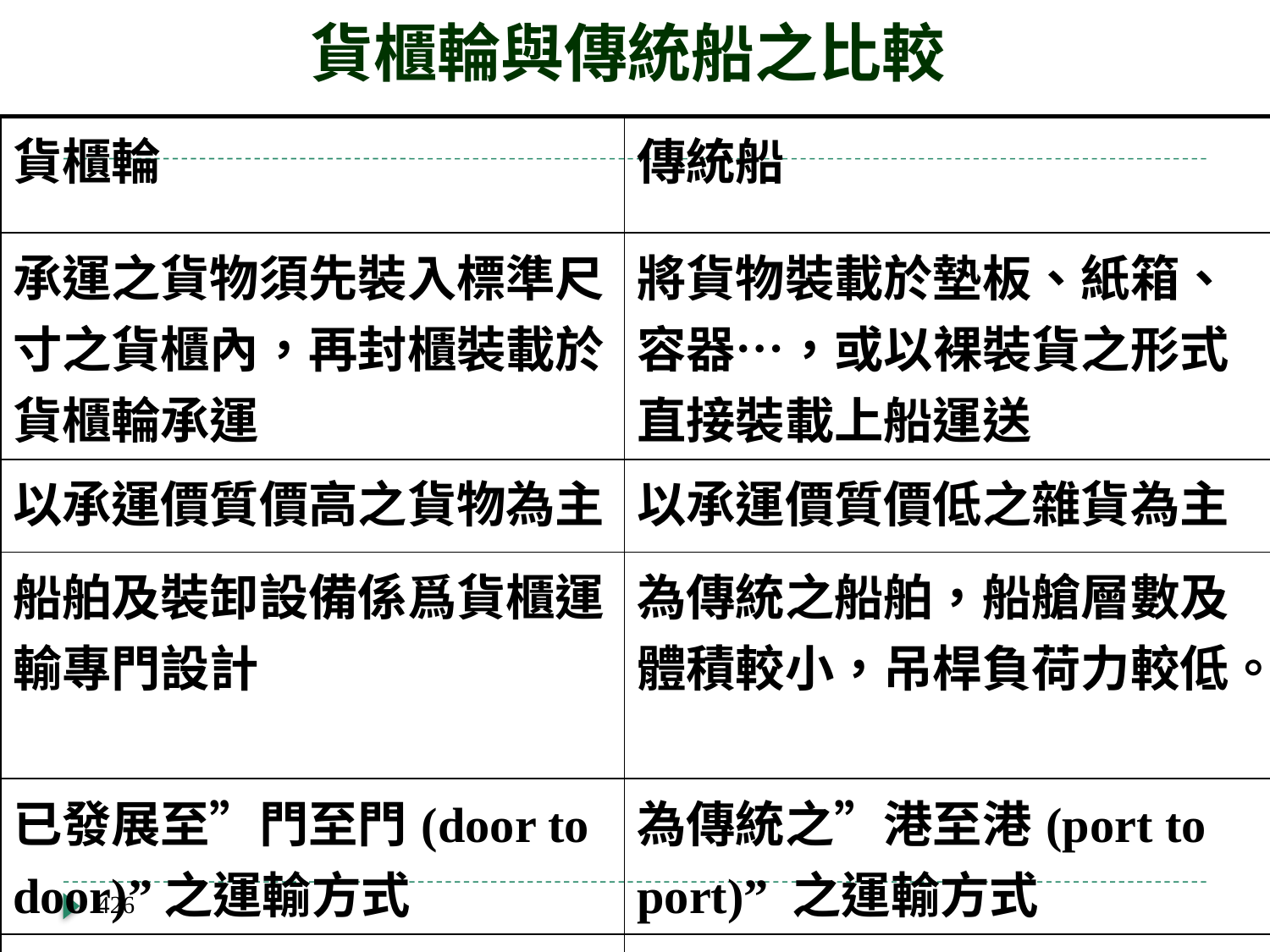

# 貨櫃輪與傳統船之比較
| 貨櫃輪 | 傳統船 |
| --- | --- |
| 承運之貨物須先裝入標準尺寸之貨櫃內，再封櫃裝載於貨櫃輪承運 | 將貨物裝載於墊板、紙箱、容器…，或以裸裝貨之形式直接裝載上船運送 |
| 以承運價質價高之貨物為主 | 以承運價質價低之雜貨為主 |
| 船舶及裝卸設備係爲貨櫃運輸專門設計 | 為傳統之船舶，船艙層數及體積較小，吊桿負荷力較低。 |
| 已發展至”門至門(door to door)”之運輸方式 | 為傳統之”港至港(port to port)” 之運輸方式 |
| 運送人之責任始於接受貨物，止於貨物之交付 | 運送人之責任僅為”舷至舷(tackle to tackle)” |
426